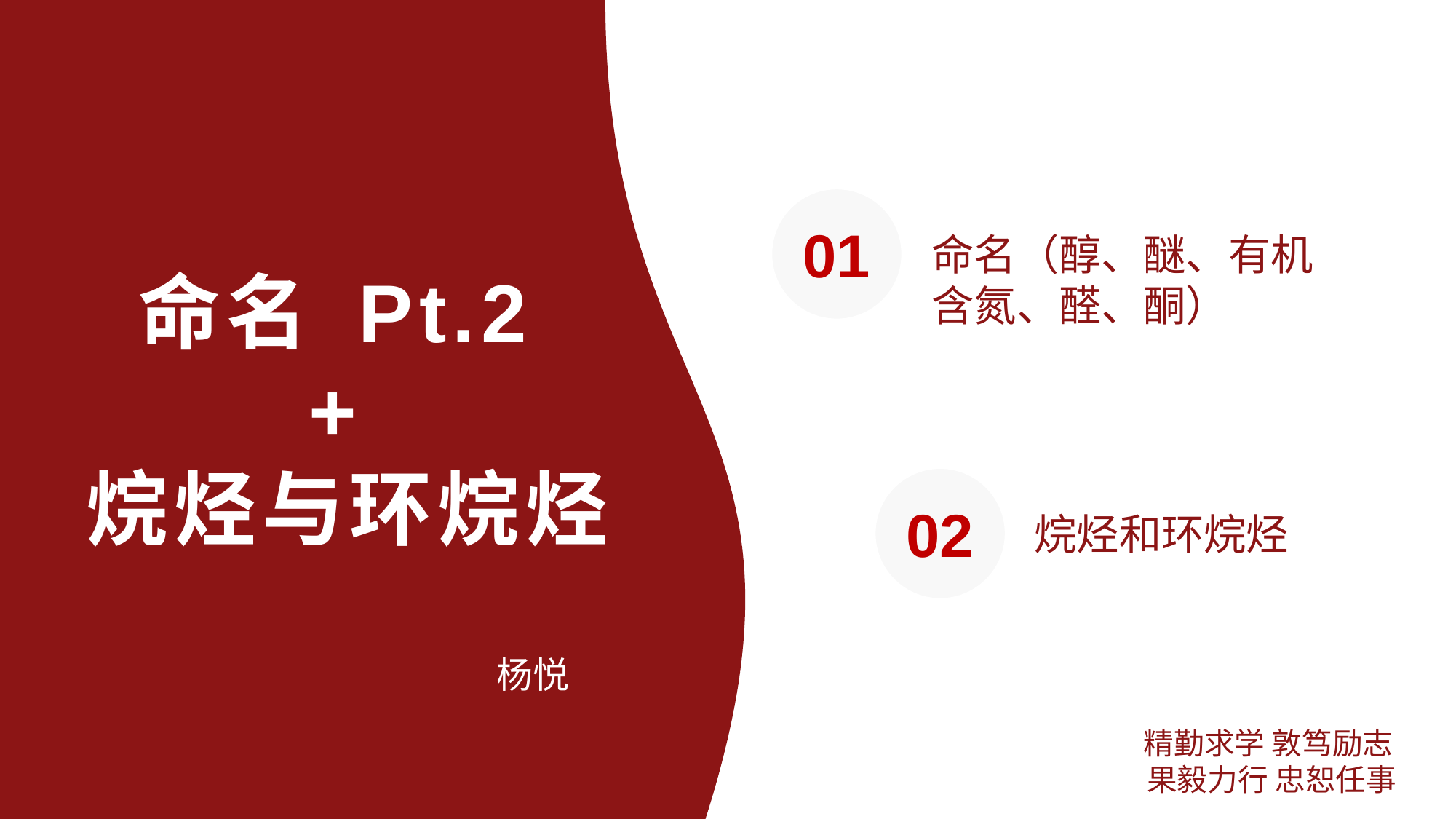

01
命名（醇、醚、有机
含氮、醛、酮）
命名 Pt.2
+
烷烃与环烷烃

02
烷烃和环烷烃
杨悦
精勤求学 敦笃励志
果毅力行 忠恕任事